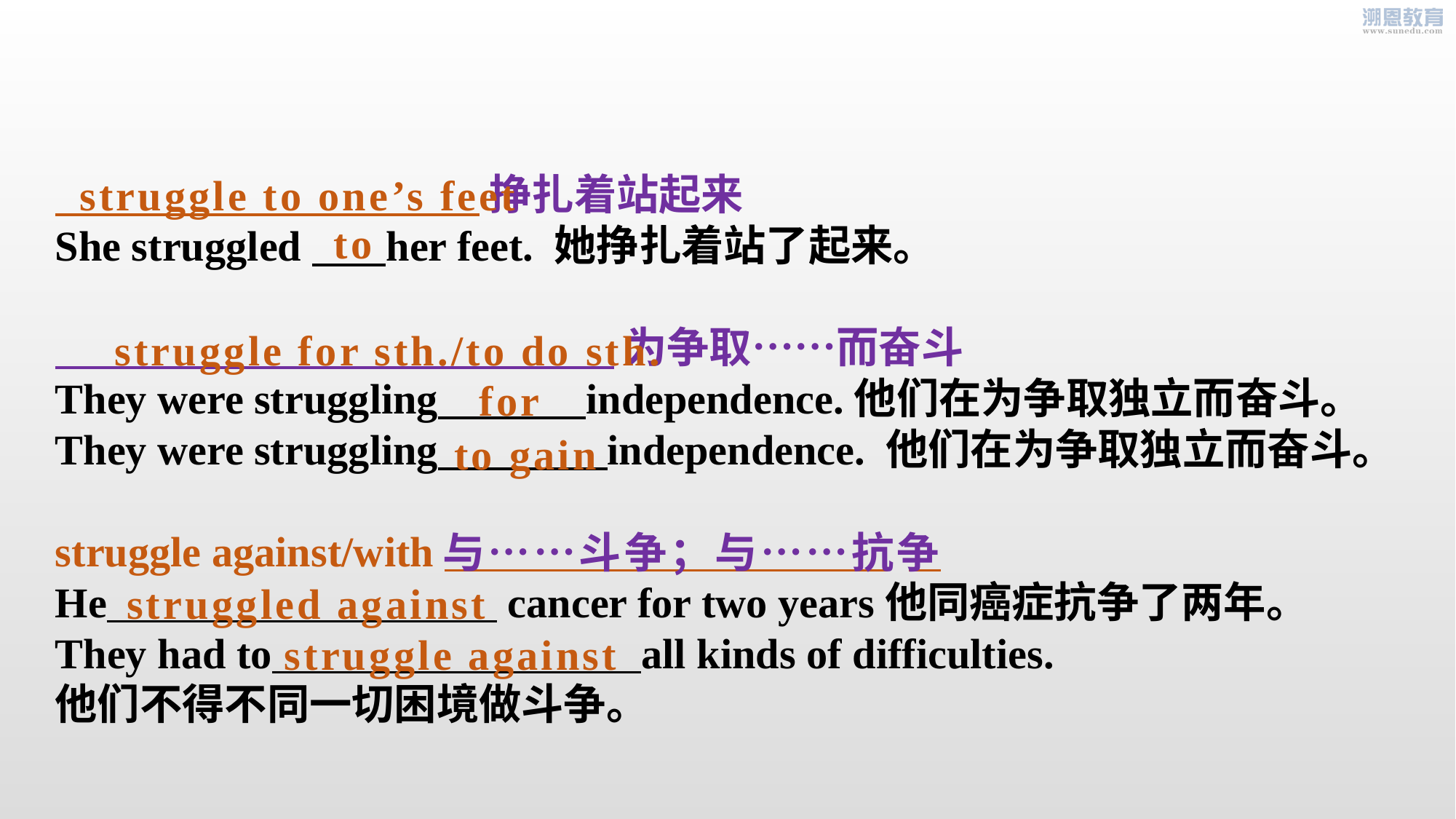

挣扎着站起来
She struggled        her feet. 她挣扎着站了起来。

                                                          为争取……而奋斗
They were struggling              independence.他们在为争取独立而奋斗。
They were struggling                independence. 他们在为争取独立而奋斗。

struggle against/with                                           _
He                                      cancer for two years他同癌症抗争了两年。
They had to                                   all kinds of difficulties.
他们不得不同一切困境做斗争。
struggle to one’s feet
to
struggle for sth./to do sth.
for
 to gain
与……斗争；与……抗争
 struggled against
 struggle against